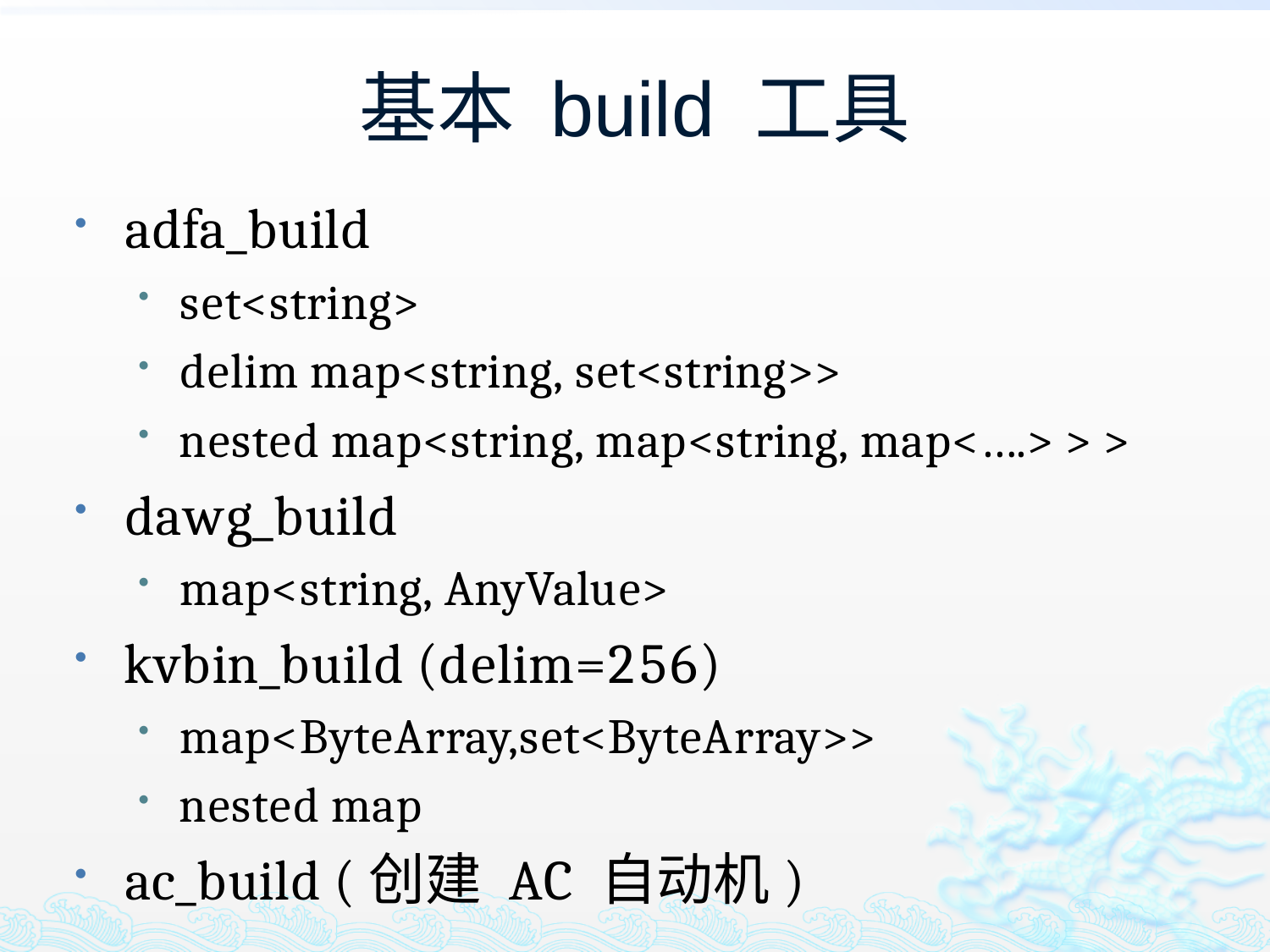

# 基本 build 工具
adfa_build
set<string>
delim map<string, set<string>>
nested map<string, map<string, map<….> > >
dawg_build
map<string, AnyValue>
kvbin_build (delim=256)
map<ByteArray,set<ByteArray>>
nested map
ac_build (创建 AC 自动机)